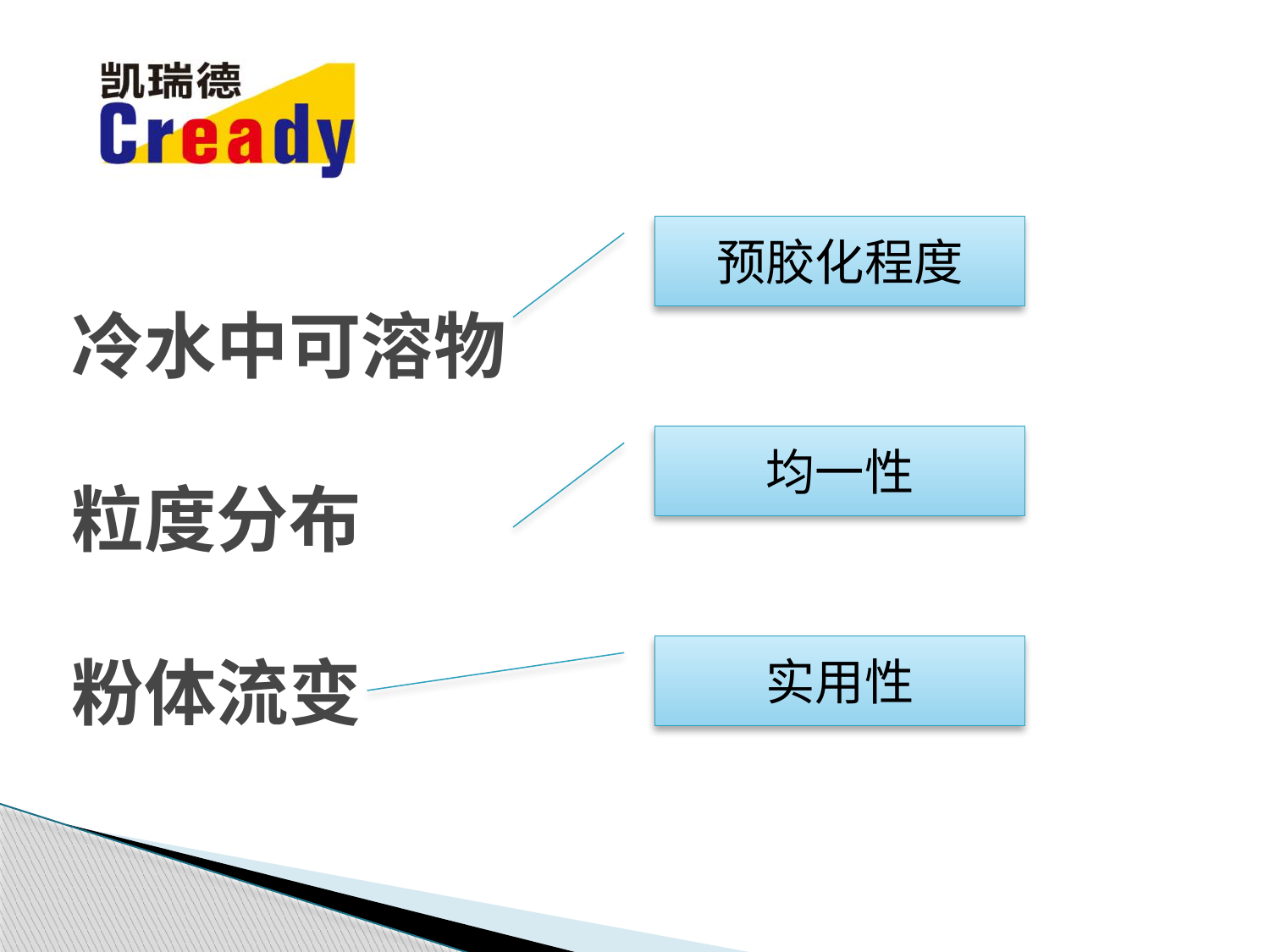

预胶化程度
# 冷水中可溶物 粒度分布 粉体流变
均一性

实用性